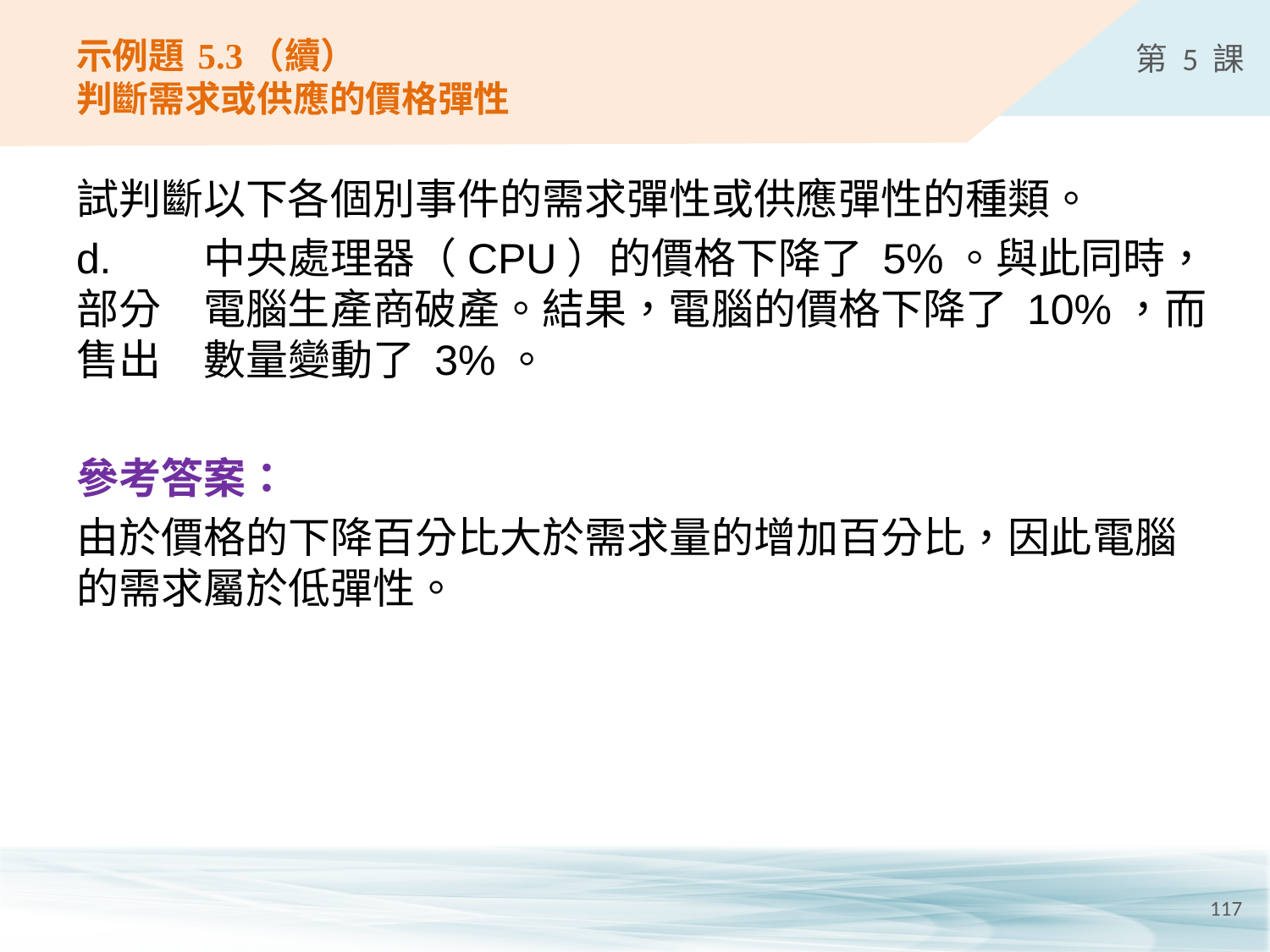

# 示例題 5.3（續） 判斷需求或供應的價格彈性
試判斷以下各個別事件的需求彈性或供應彈性的種類。
d.	中央處理器（CPU）的價格下降了 5%。與此同時，部分	電腦生產商破產。結果，電腦的價格下降了 10%，而售出	數量變動了 3%。

參考答案：
由於價格的下降百分比大於需求量的增加百分比，因此電腦的需求屬於低彈性。
117